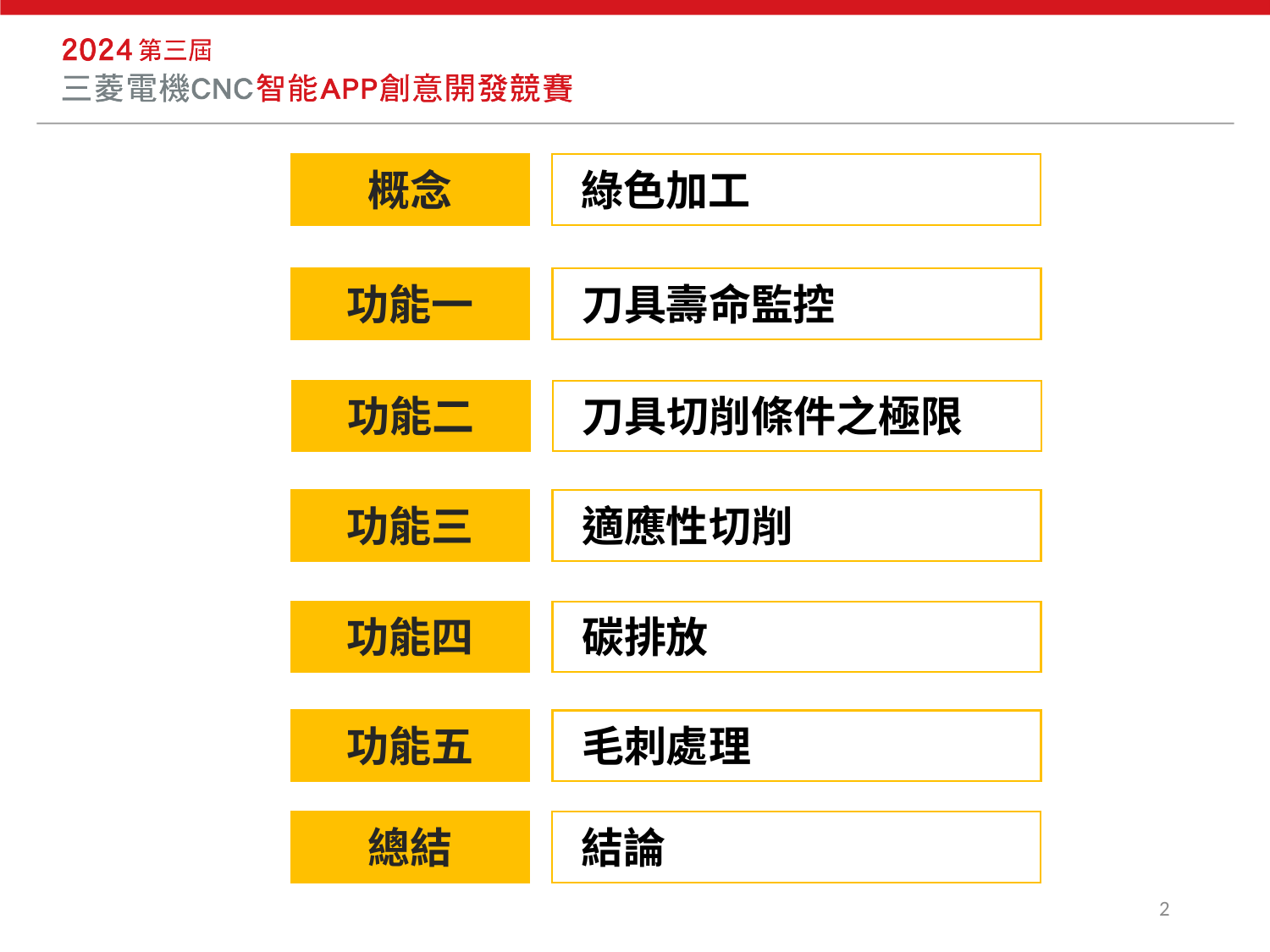

綠色加工
概念

刀具壽命監控
功能一

刀具切削條件之極限
功能二

適應性切削
功能三

碳排放
功能四

毛刺處理
功能五

結論
總結
2